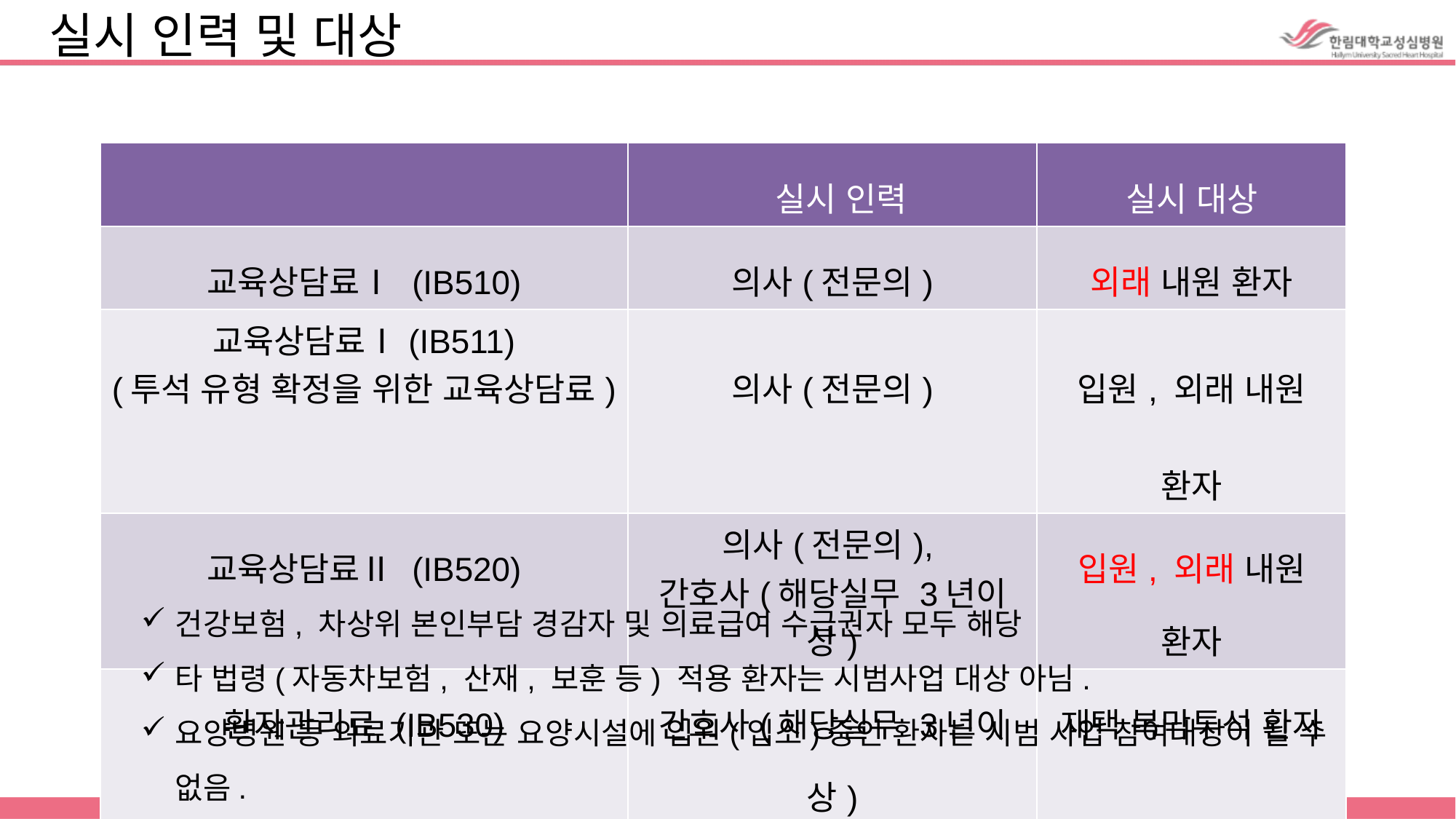

# 실시 인력 및 대상
|  | 실시 인력 | 실시 대상 |
| --- | --- | --- |
| 교육상담료Ⅰ (IB510) | 의사(전문의) | 외래 내원 환자 |
| 교육상담료Ⅰ(IB511) (투석 유형 확정을 위한 교육상담료) | 의사(전문의) | 입원, 외래 내원 환자 |
| 교육상담료Ⅱ (IB520) | 의사(전문의), 간호사(해당실무 3년이상) | 입원, 외래 내원 환자 |
| 환자관리료 (IB530) | 간호사(해당실무 3년이상) | 재택 복막투석 환자 |
건강보험, 차상위 본인부담 경감자 및 의료급여 수급권자 모두 해당
타 법령(자동차보험, 산재, 보훈 등) 적용 환자는 시범사업 대상 아님.
요양병원 등 의료기관 또는 요양시설에 입원(입소)중인 환자는 시범 사업 참여대상이 될 수 없음.